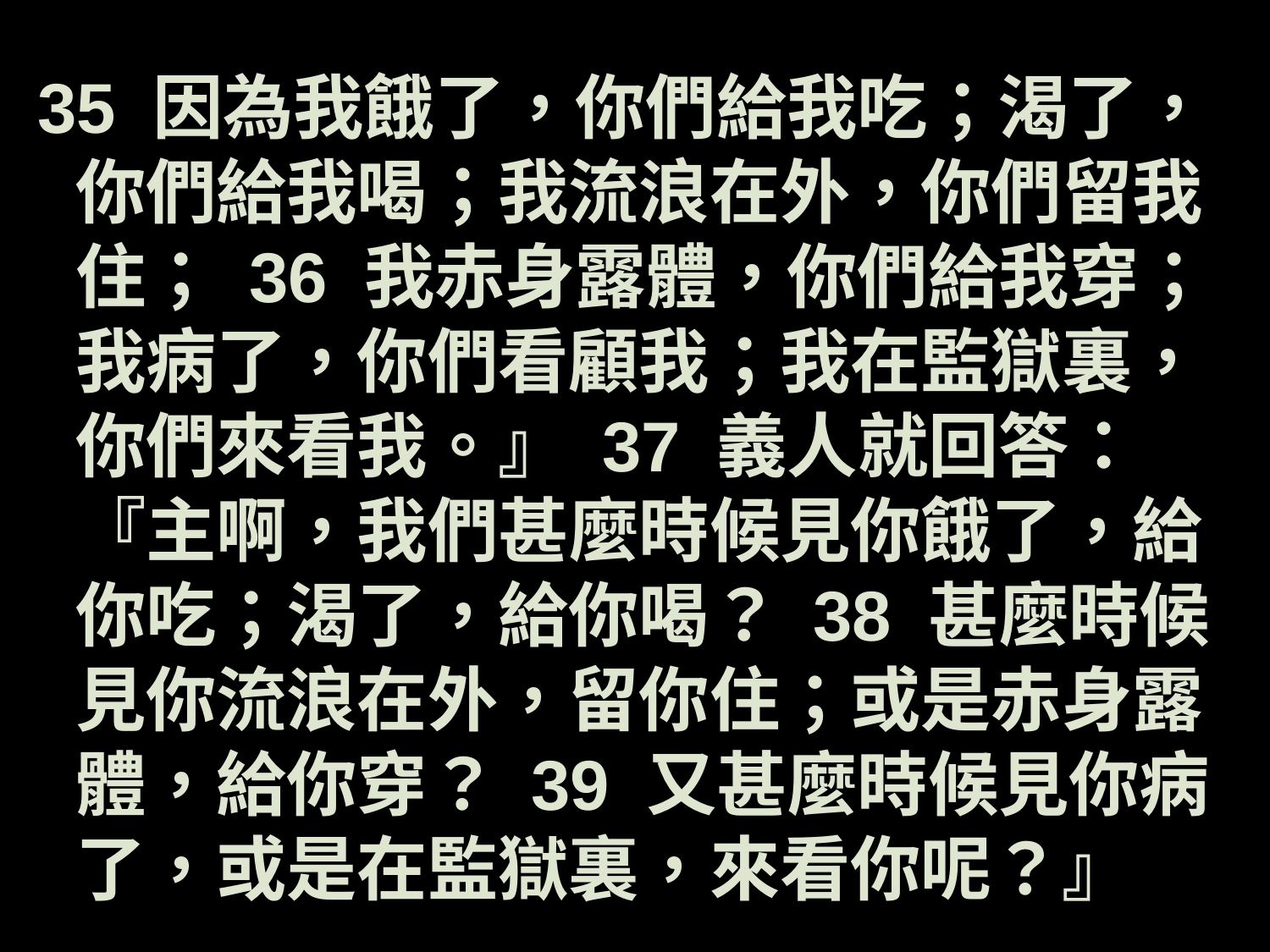

35 因為我餓了，你們給我吃；渴了，你們給我喝；我流浪在外，你們留我住； 36 我赤身露體，你們給我穿；我病了，你們看顧我；我在監獄裏，你們來看我。』 37 義人就回答：『主啊，我們甚麼時候見你餓了，給你吃；渴了，給你喝？ 38 甚麼時候見你流浪在外，留你住；或是赤身露體，給你穿？ 39 又甚麼時候見你病了，或是在監獄裏，來看你呢？』